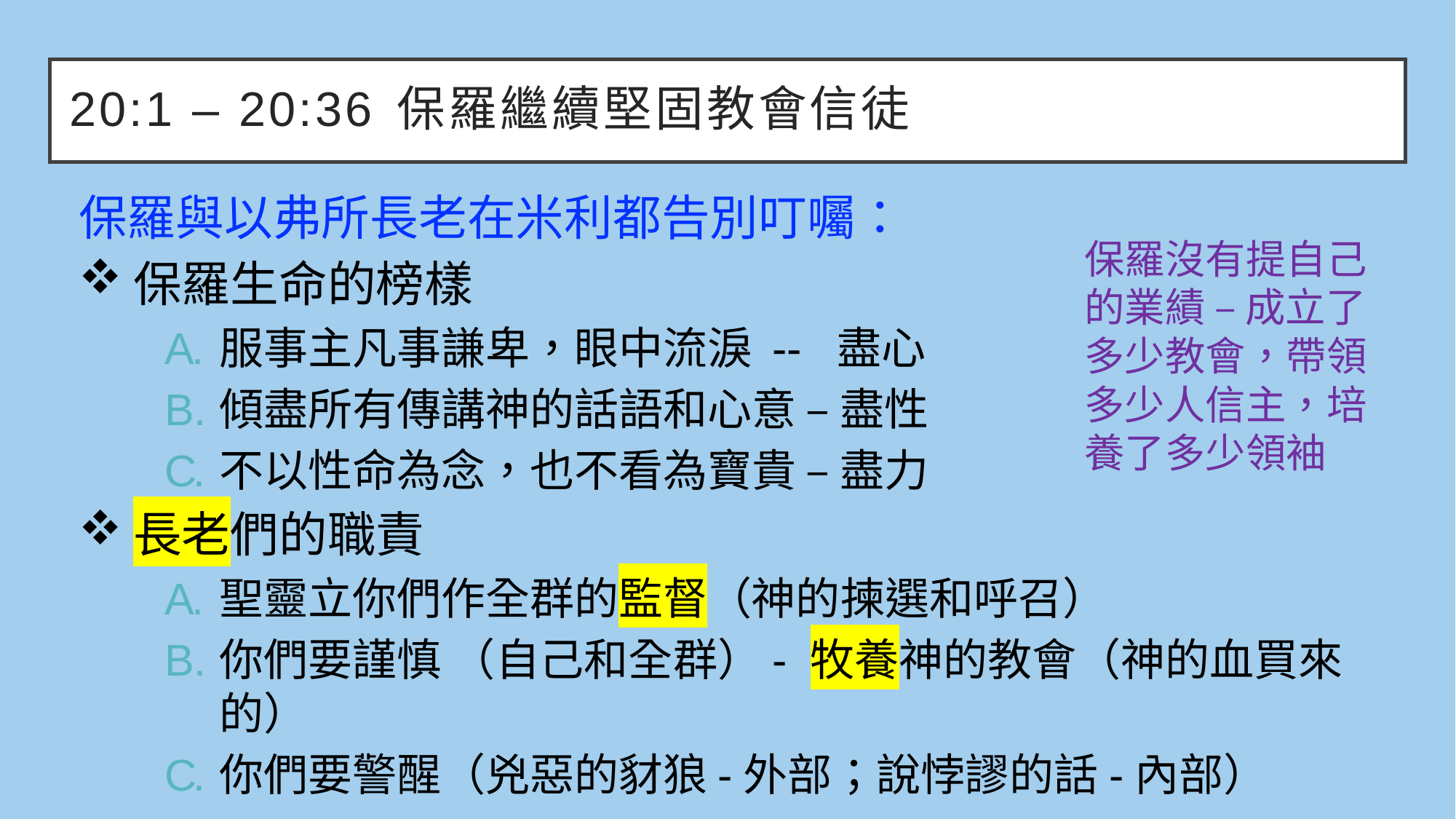

# 20:1 – 20:36	保羅繼續堅固教會信徒
保羅與以弗所長老在米利都告別叮囑：
保羅生命的榜樣
服事主凡事謙卑，眼中流淚 --  盡心
傾盡所有傳講神的話語和心意 – 盡性
不以性命為念，也不看為寶貴 – 盡力
長老們的職責
聖靈立你們作全群的監督（神的揀選和呼召）
你們要謹慎 （自己和全群）- 牧養神的教會（神的血買來的）
你們要警醒（兇惡的豺狼-外部；說悖謬的話-內部）

保羅沒有提自己的業績 – 成立了多少教會，帶領多少人信主，培養了多少領袖